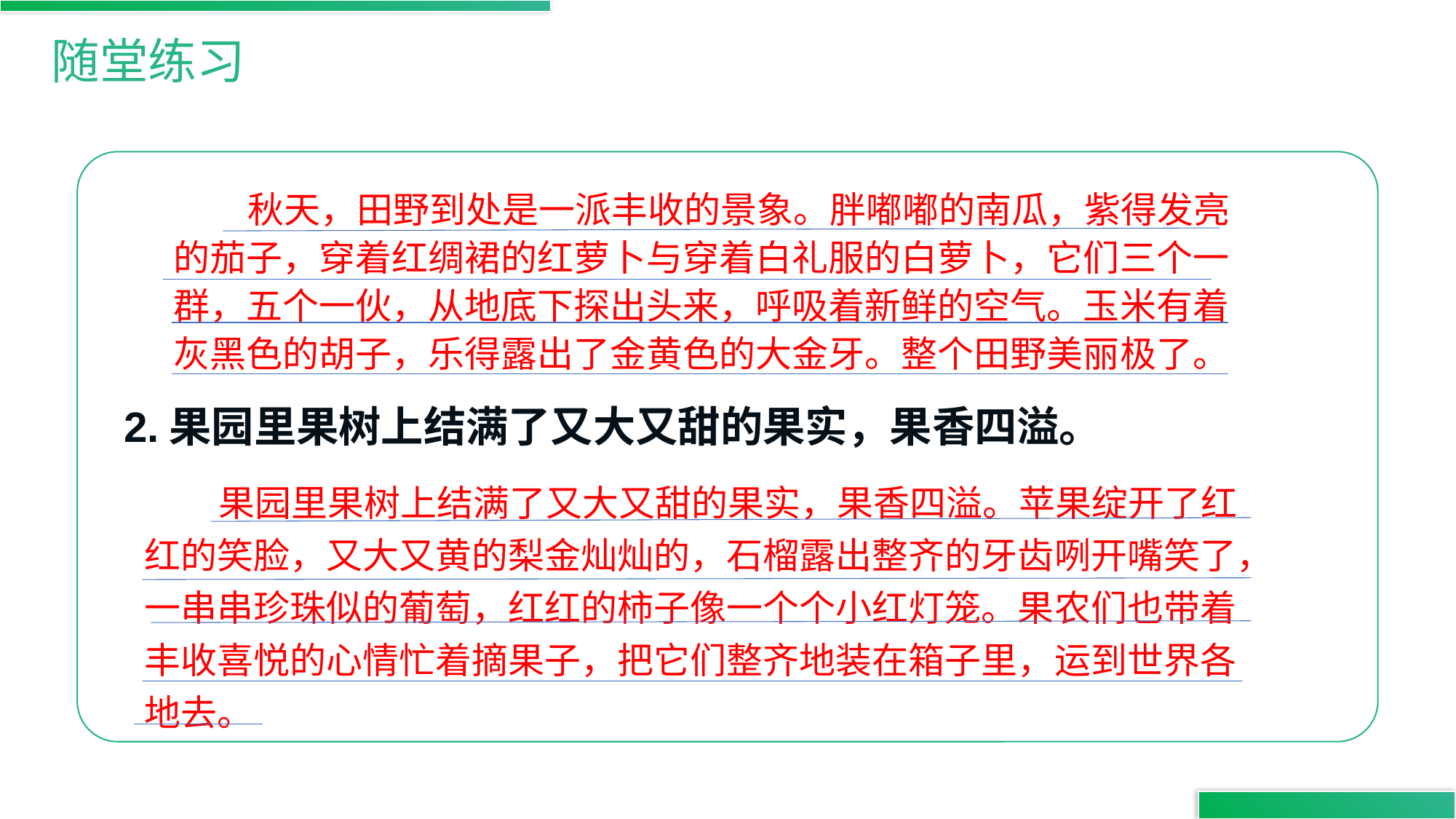

随堂练习
        秋天，田野到处是一派丰收的景象。胖嘟嘟的南瓜，紫得发亮的茄子，穿着红绸裙的红萝卜与穿着白礼服的白萝卜，它们三个一群，五个一伙，从地底下探出头来，呼吸着新鲜的空气。玉米有着灰黑色的胡子，乐得露出了金黄色的大金牙。整个田野美丽极了。
2.果园里果树上结满了又大又甜的果实，果香四溢。
        果园里果树上结满了又大又甜的果实，果香四溢。苹果绽开了红红的笑脸，又大又黄的梨金灿灿的，石榴露出整齐的牙齿咧开嘴笑了，一串串珍珠似的葡萄，红红的柿子像一个个小红灯笼。果农们也带着丰收喜悦的心情忙着摘果子，把它们整齐地装在箱子里，运到世界各地去。